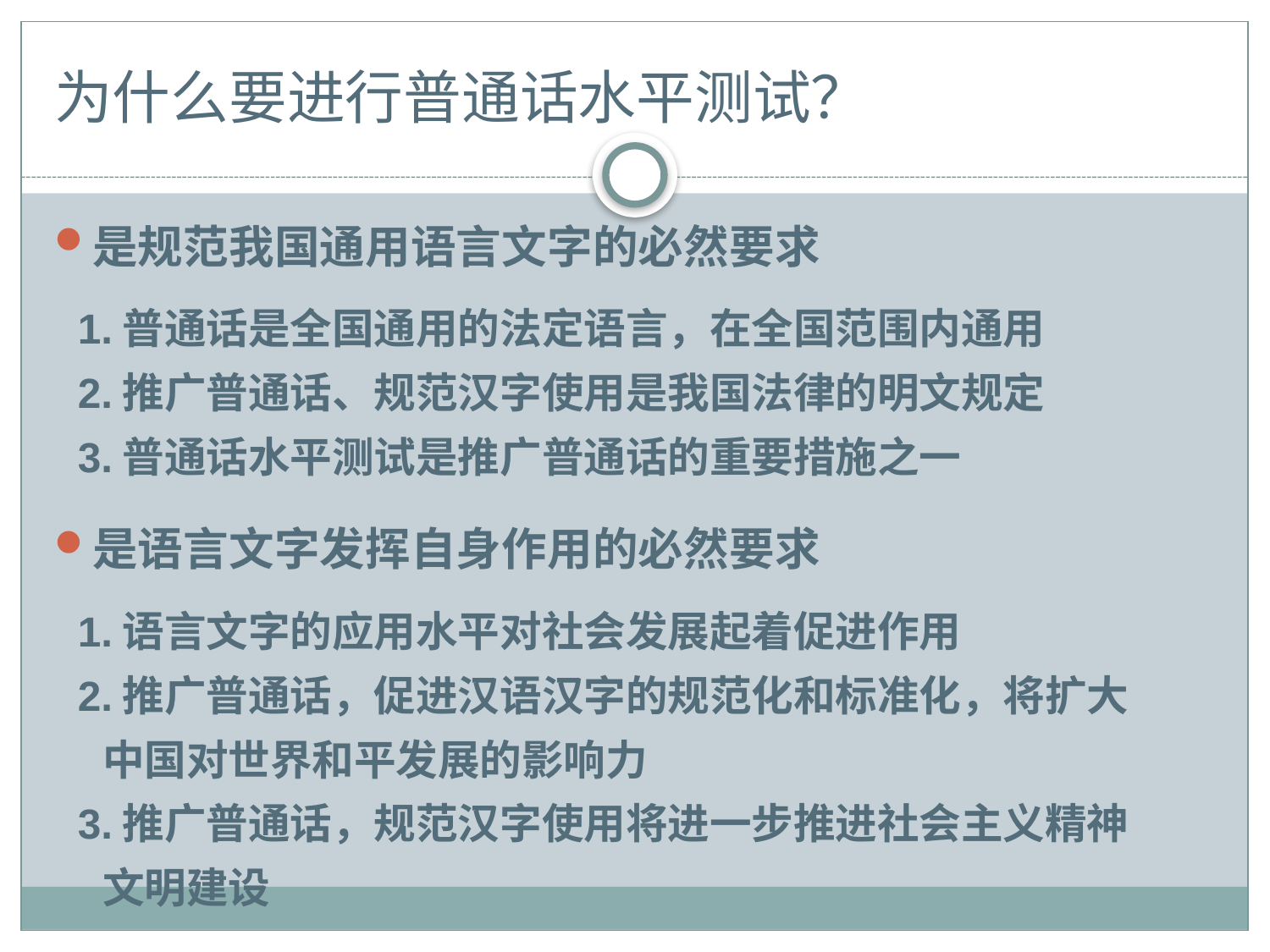

# 为什么要进行普通话水平测试？
是规范我国通用语言文字的必然要求
  1.普通话是全国通用的法定语言，在全国范围内通用
  2.推广普通话、规范汉字使用是我国法律的明文规定
  3.普通话水平测试是推广普通话的重要措施之一

是语言文字发挥自身作用的必然要求
  1.语言文字的应用水平对社会发展起着促进作用
  2.推广普通话，促进汉语汉字的规范化和标准化，将扩大
    中国对世界和平发展的影响力
  3.推广普通话，规范汉字使用将进一步推进社会主义精神
    文明建设